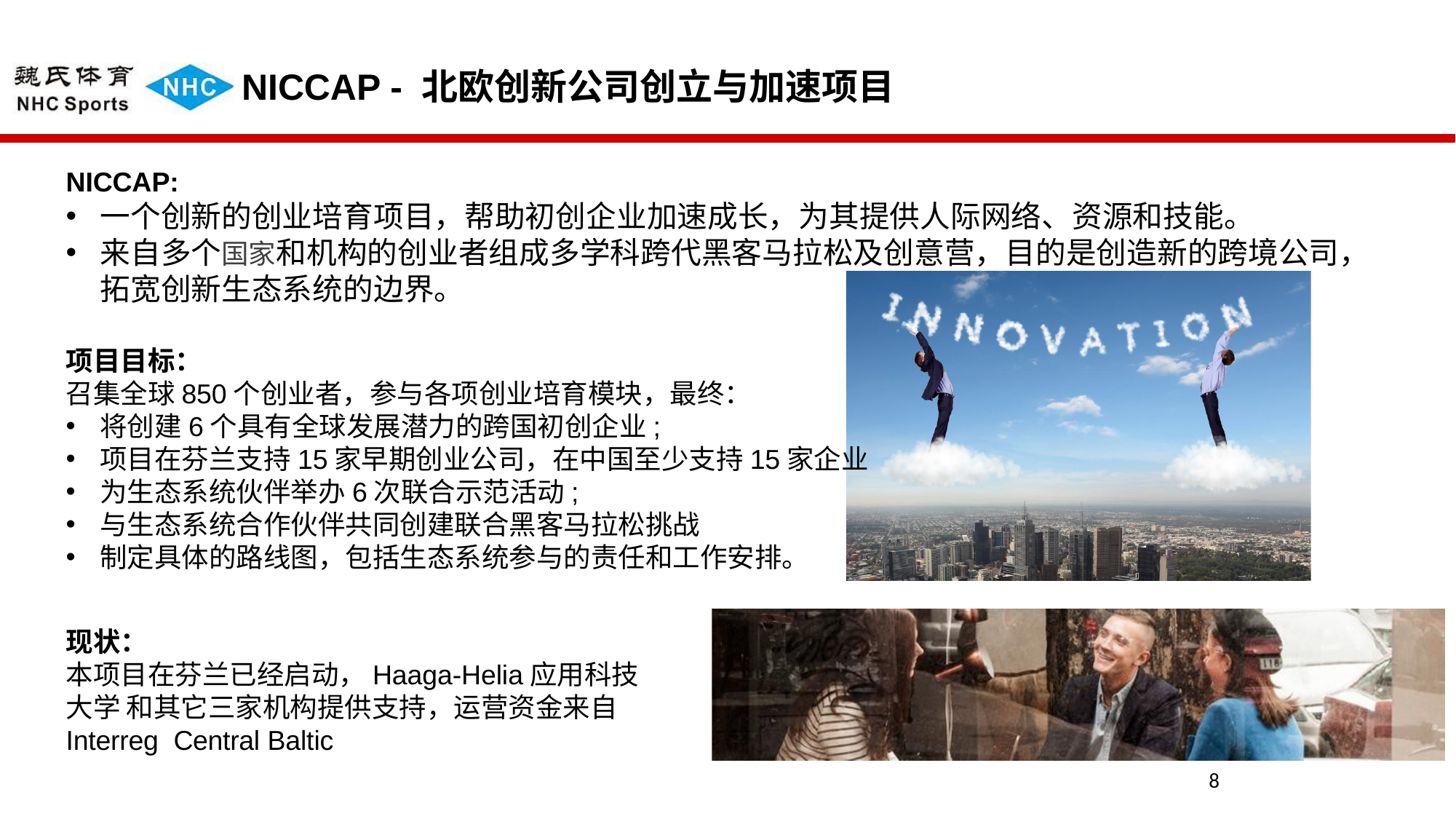

# NICCAP - 北欧创新公司创立与加速项目

NICCAP:
一个创新的创业培育项目，帮助初创企业加速成长，为其提供人际网络、资源和技能。
来自多个国家和机构的创业者组成多学科跨代黑客马拉松及创意营，目的是创造新的跨境公司， 拓宽创新生态系统的边界。

项目目标：
召集全球850个创业者，参与各项创业培育模块，最终：
将创建6个具有全球发展潜力的跨国初创企业;
项目在芬兰支持15家早期创业公司，在中国至少支持15家企业
为生态系统伙伴举办6次联合示范活动;
与生态系统合作伙伴共同创建联合黑客马拉松挑战
制定具体的路线图，包括生态系统参与的责任和工作安排。

现状：
本项目在芬兰已经启动，Haaga-Helia应用科技大学 和其它三家机构提供支持，运营资金来自Interreg  Central Baltic
8